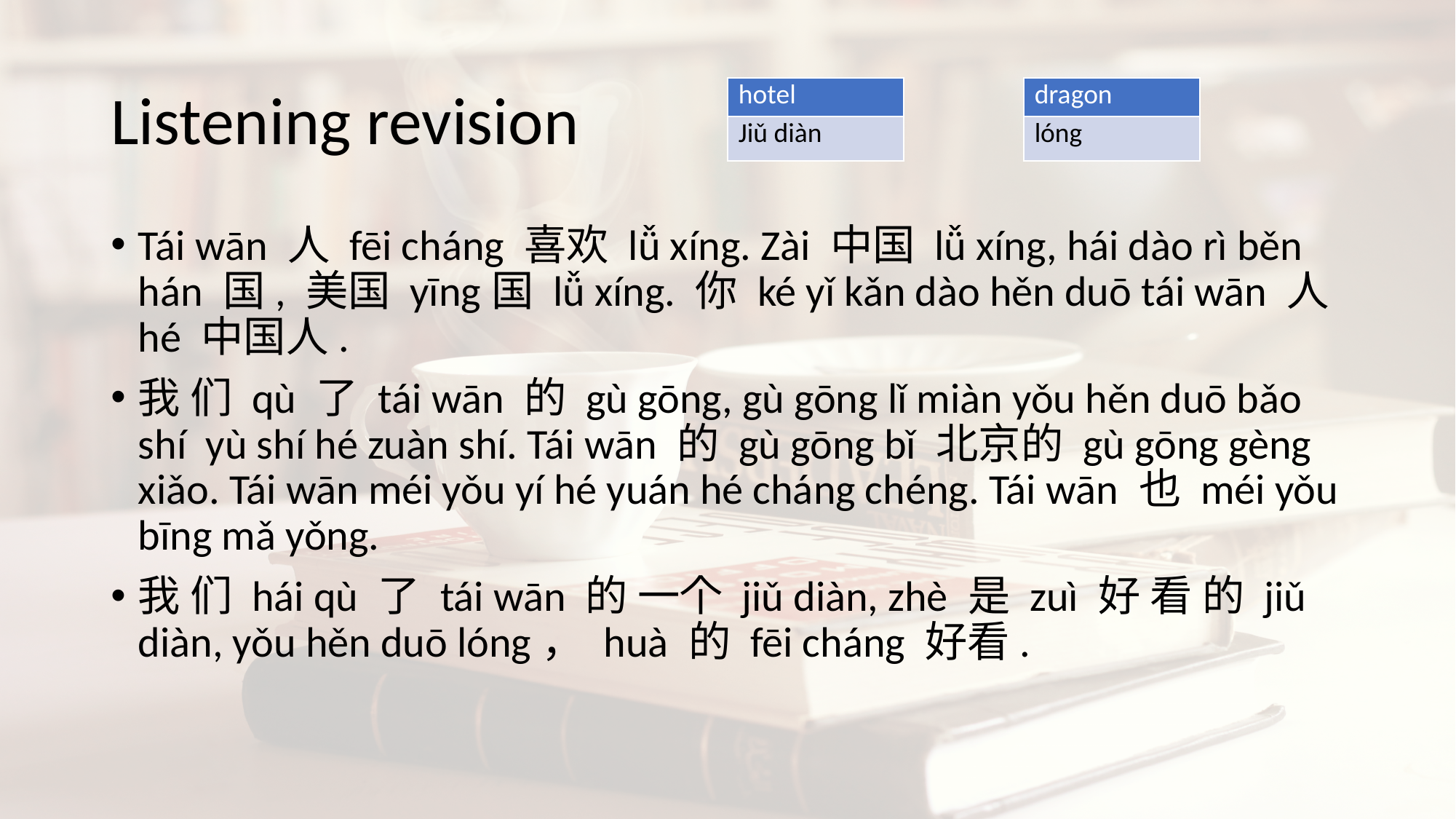

# Listening revision
| hotel |
| --- |
| Jiǔ diàn |
| dragon |
| --- |
| lóng |
Tái wān 人 fēi cháng 喜欢 lǚ xíng. Zài 中国 lǚ xíng, hái dào rì běn hán 国, 美国 yīng国 lǚ xíng. 你 ké yǐ kǎn dào hěn duō tái wān 人 hé 中国人.
我 们 qù 了 tái wān 的 gù gōng, gù gōng lǐ miàn yǒu hěn duō bǎo shí  yù shí hé zuàn shí. Tái wān 的 gù gōng bǐ 北京的 gù gōng gèng xiǎo. Tái wān méi yǒu yí hé yuán hé cháng chéng. Tái wān 也 méi yǒu bīng mǎ yǒng.
我 们 hái qù 了 tái wān 的 一个 jiǔ diàn, zhè 是 zuì 好 看 的 jiǔ diàn, yǒu hěn duō lóng， huà 的 fēi cháng 好看.